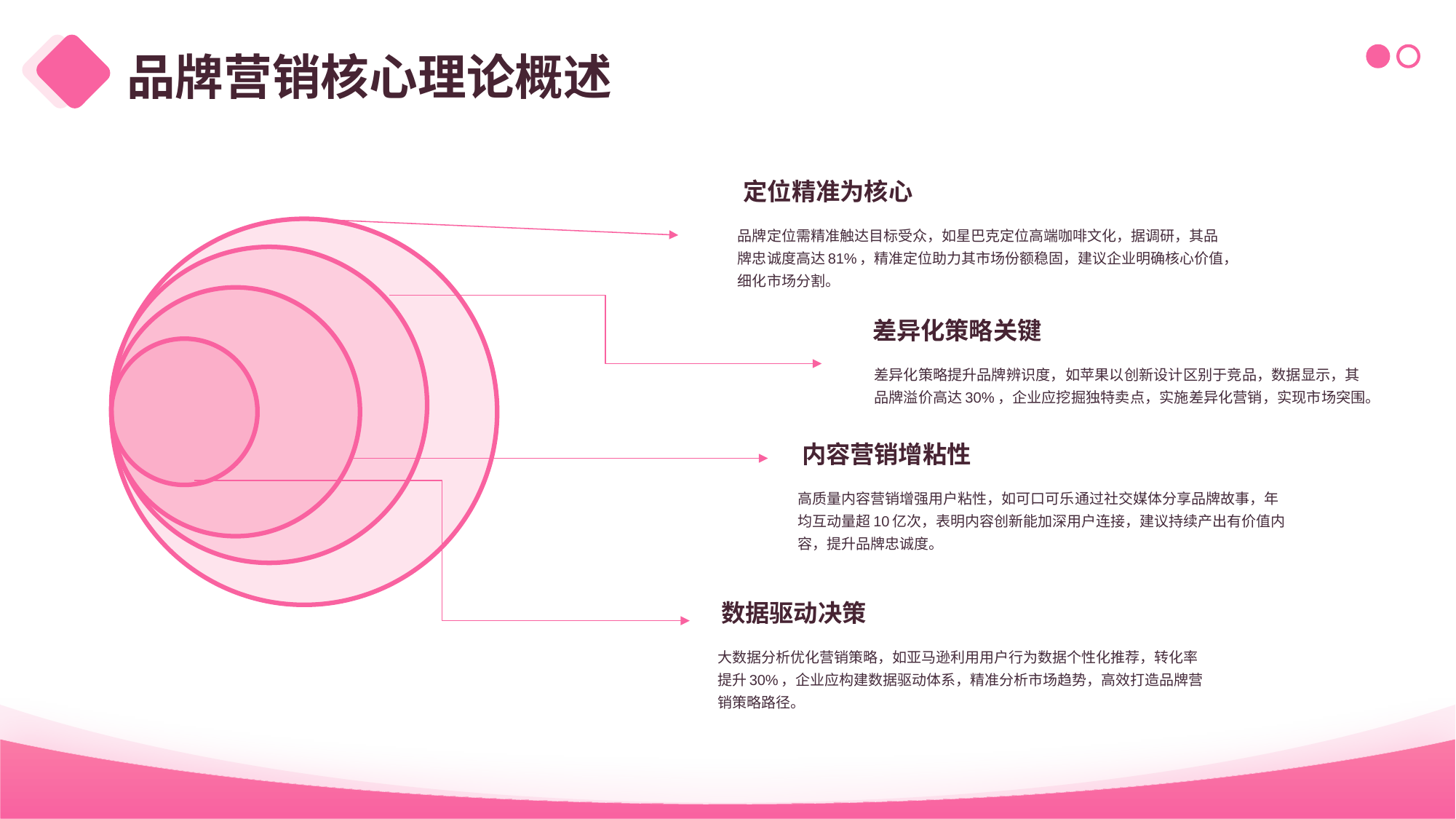

品牌营销核心理论概述

定位精准为核心

品牌定位需精准触达目标受众，如星巴克定位高端咖啡文化，据调研，其品牌忠诚度高达81%，精准定位助力其市场份额稳固，建议企业明确核心价值，细化市场分割。

差异化策略关键

差异化策略提升品牌辨识度，如苹果以创新设计区别于竞品，数据显示，其品牌溢价高达30%，企业应挖掘独特卖点，实施差异化营销，实现市场突围。
内容营销增粘性
高质量内容营销增强用户粘性，如可口可乐通过社交媒体分享品牌故事，年均互动量超10亿次，表明内容创新能加深用户连接，建议持续产出有价值内容，提升品牌忠诚度。
数据驱动决策
大数据分析优化营销策略，如亚马逊利用用户行为数据个性化推荐，转化率提升30%，企业应构建数据驱动体系，精准分析市场趋势，高效打造品牌营销策略路径。